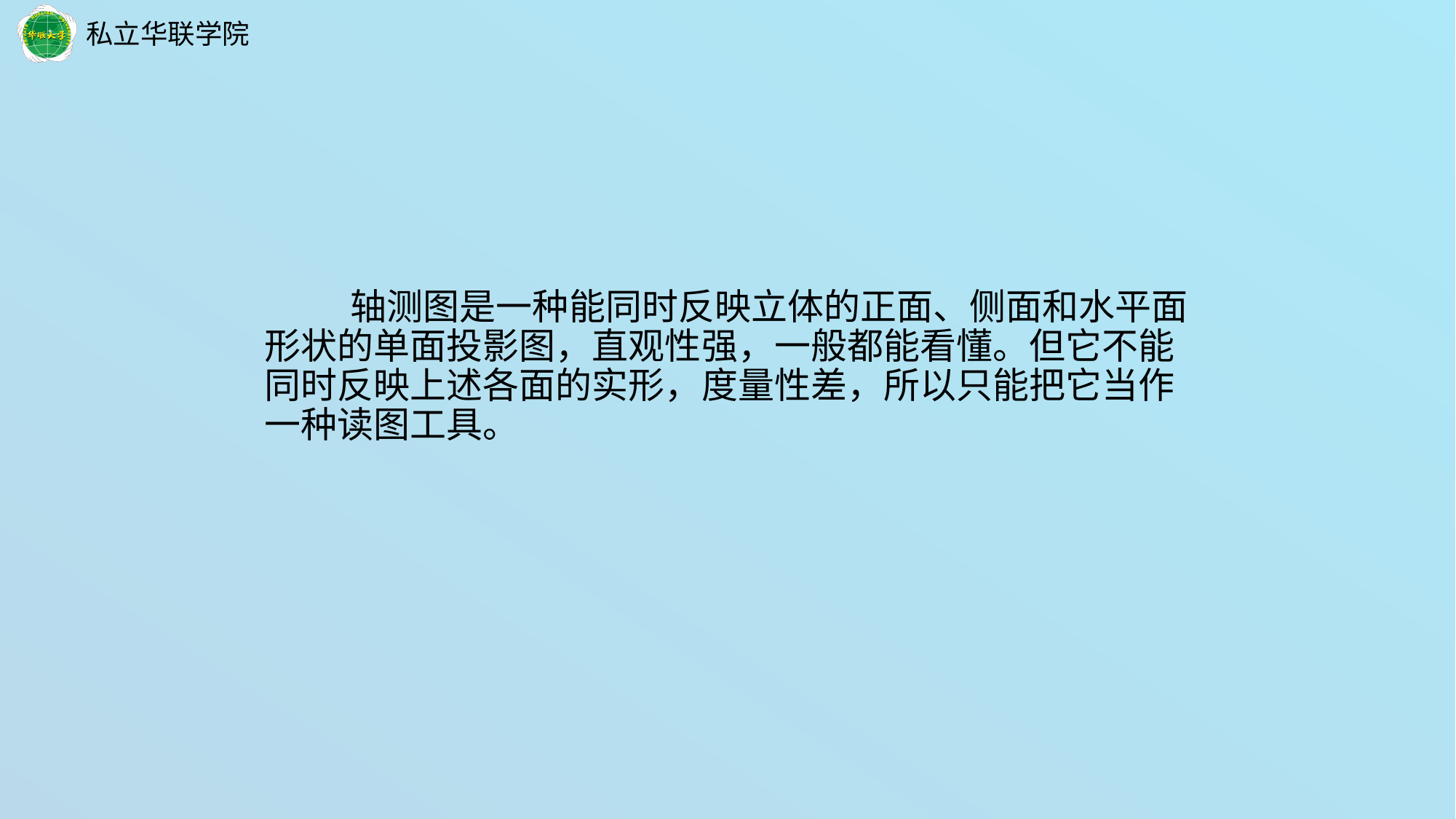

轴测图是一种能同时反映立体的正面、侧面和水平面形状的单面投影图，直观性强，一般都能看懂。但它不能同时反映上述各面的实形，度量性差，所以只能把它当作一种读图工具。